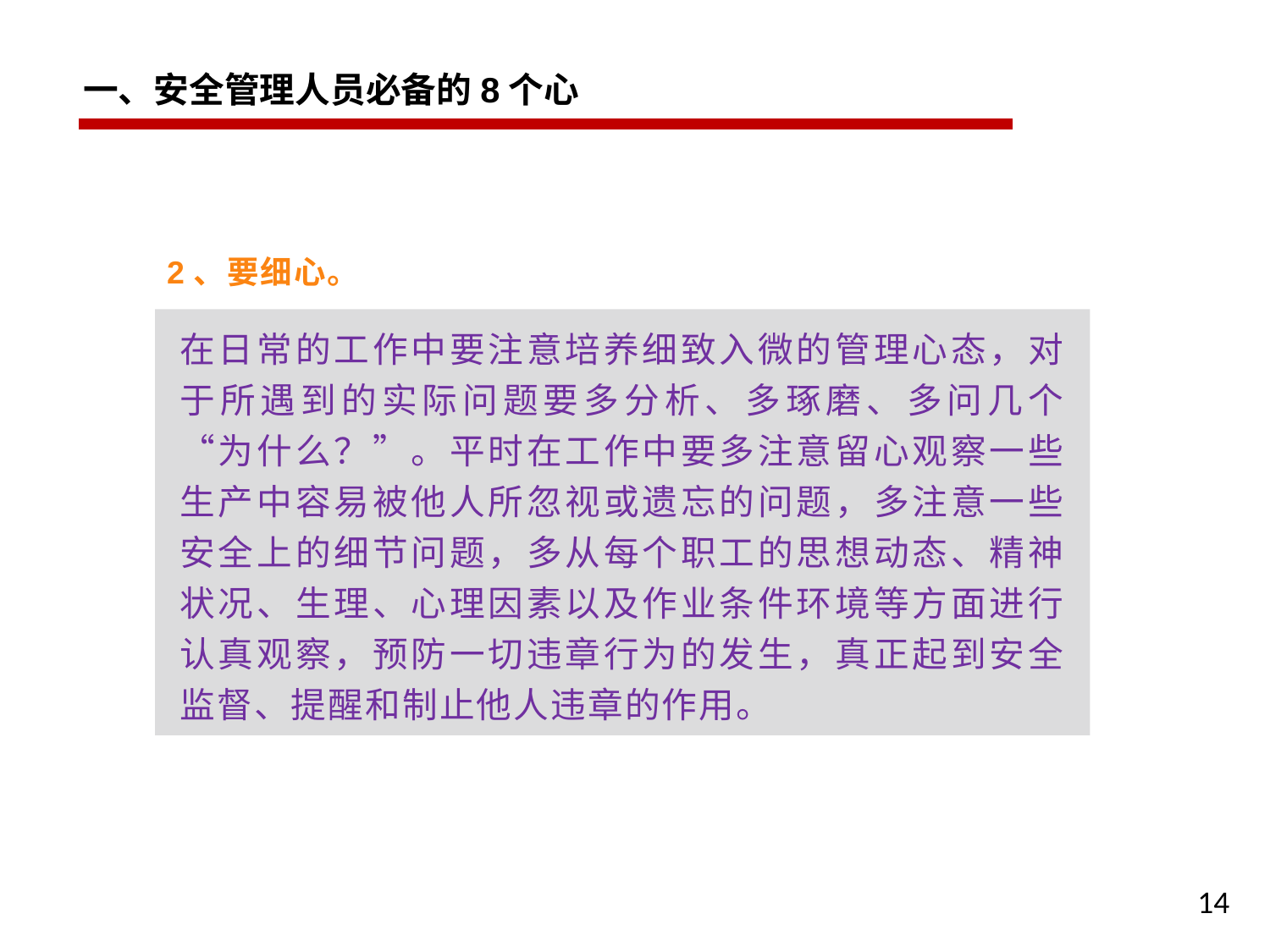

一、安全管理人员必备的8个心
2、要细心。
在日常的工作中要注意培养细致入微的管理心态，对于所遇到的实际问题要多分析、多琢磨、多问几个“为什么？”。平时在工作中要多注意留心观察一些生产中容易被他人所忽视或遗忘的问题，多注意一些安全上的细节问题，多从每个职工的思想动态、精神状况、生理、心理因素以及作业条件环境等方面进行认真观察，预防一切违章行为的发生，真正起到安全监督、提醒和制止他人违章的作用。